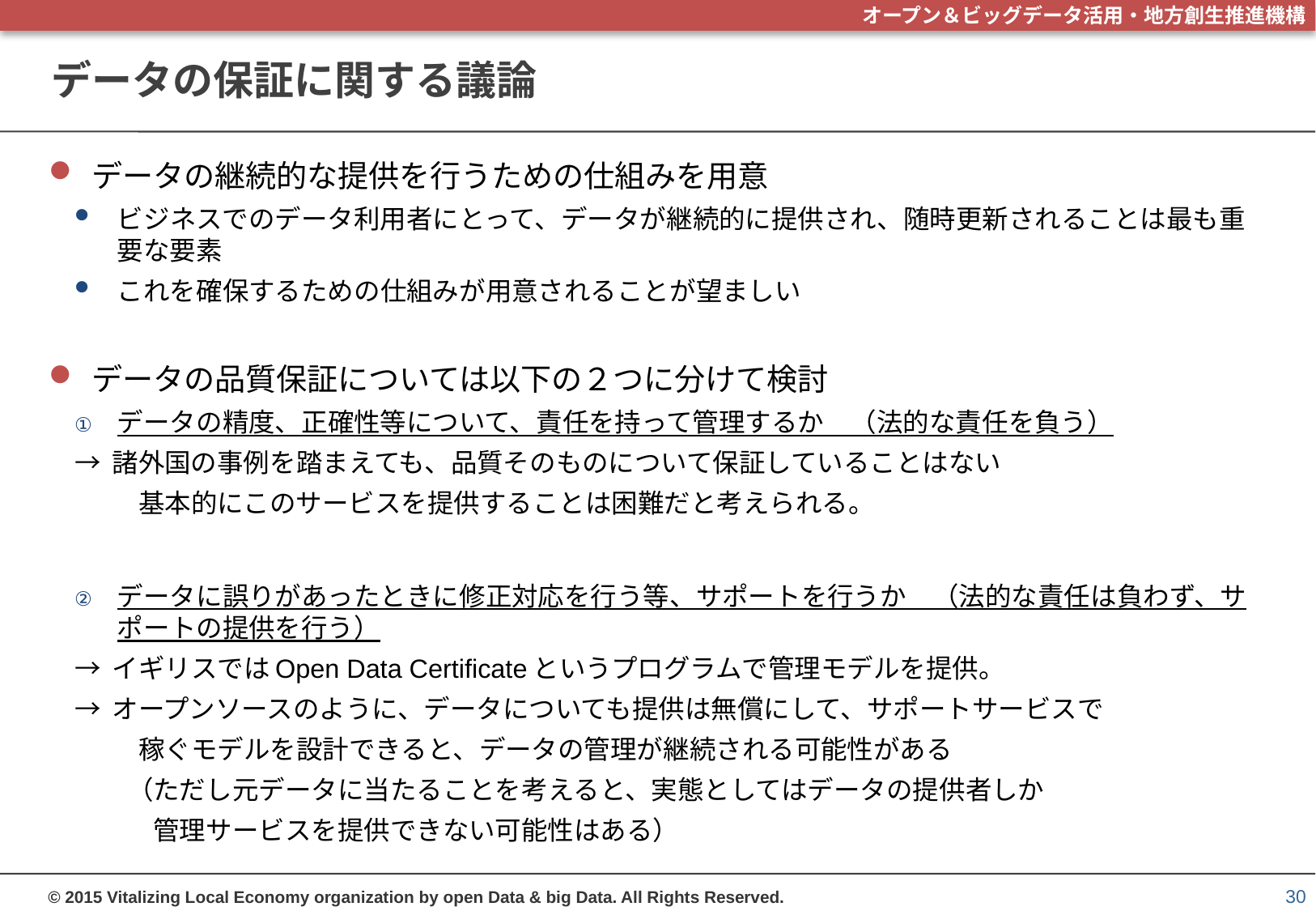

# データの保証に関する議論
データの継続的な提供を行うための仕組みを用意
ビジネスでのデータ利用者にとって、データが継続的に提供され、随時更新されることは最も重要な要素
これを確保するための仕組みが用意されることが望ましい

データの品質保証については以下の２つに分けて検討
データの精度、正確性等について、責任を持って管理するか　（法的な責任を負う）
	→ 諸外国の事例を踏まえても、品質そのものについて保証していることはない
　　  基本的にこのサービスを提供することは困難だと考えられる。

データに誤りがあったときに修正対応を行う等、サポートを行うか　（法的な責任は負わず、サポートの提供を行う）
	→ イギリスではOpen Data Certificateというプログラムで管理モデルを提供。
	→ オープンソースのように、データについても提供は無償にして、サポートサービスで
　　  稼ぐモデルを設計できると、データの管理が継続される可能性がある
　　（ただし元データに当たることを考えると、実態としてはデータの提供者しか
　　　管理サービスを提供できない可能性はある）

30